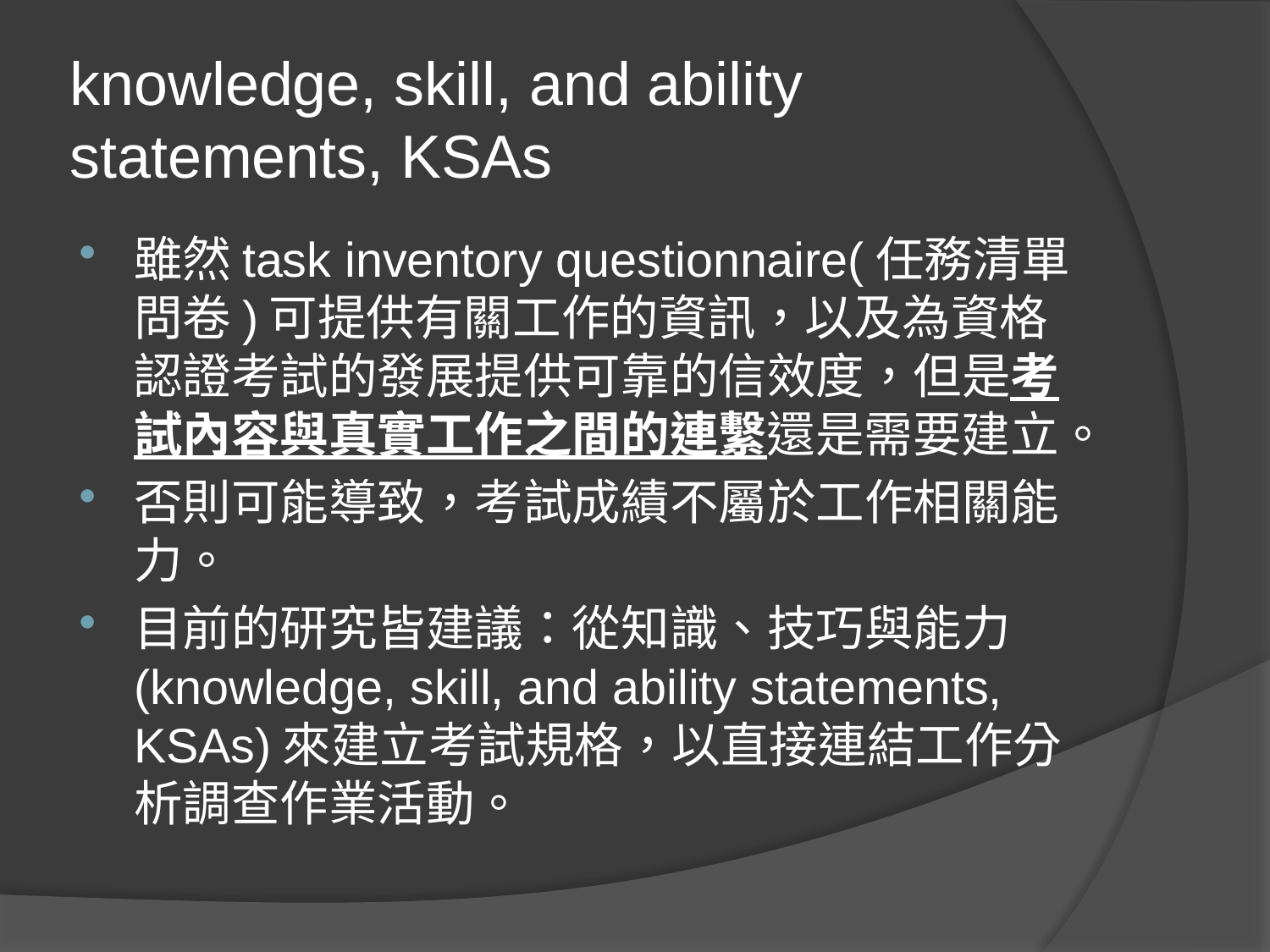

# knowledge, skill, and ability statements, KSAs
雖然task inventory questionnaire(任務清單問卷)可提供有關工作的資訊，以及為資格認證考試的發展提供可靠的信效度，但是考試內容與真實工作之間的連繫還是需要建立。
否則可能導致，考試成績不屬於工作相關能力。
目前的研究皆建議：從知識、技巧與能力 (knowledge, skill, and ability statements, KSAs)來建立考試規格，以直接連結工作分析調查作業活動。